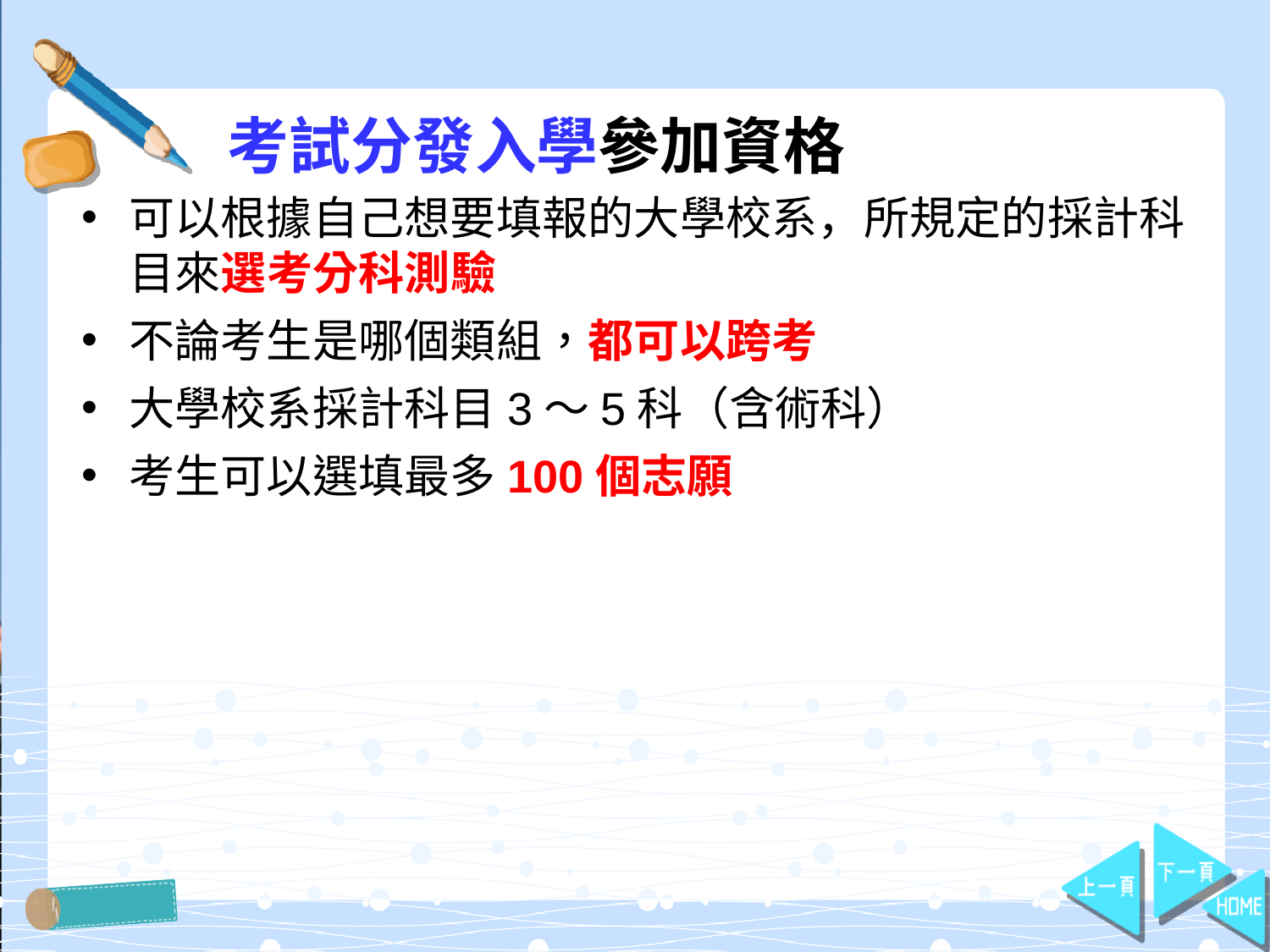

# 考試分發入學參加資格
可以根據自己想要填報的大學校系，所規定的採計科目來選考分科測驗
不論考生是哪個類組，都可以跨考
大學校系採計科目3～5科（含術科）
考生可以選填最多100個志願